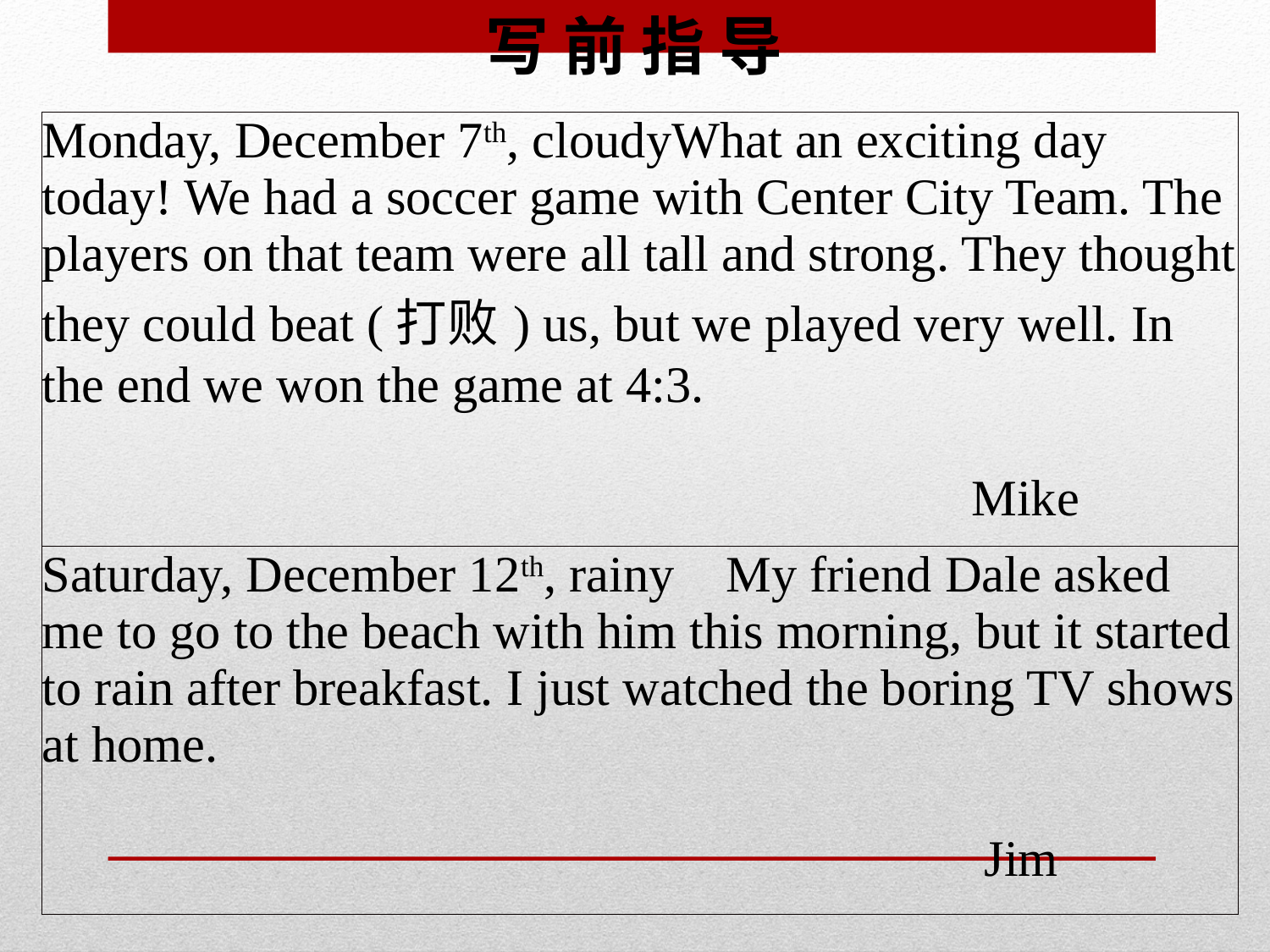

写 前 指 导
| Monday, December 7th, cloudyWhat an exciting day today! We had a soccer game with Center City Team. The players on that team were all tall and strong. They thought they could beat (打败) us, but we played very well. In the end we won the game at 4:3. Mike |
| --- |
| Saturday, December 12th, rainy My friend Dale asked me to go to the beach with him this morning, but it started to rain after breakfast. I just watched the boring TV shows at home. Jim |